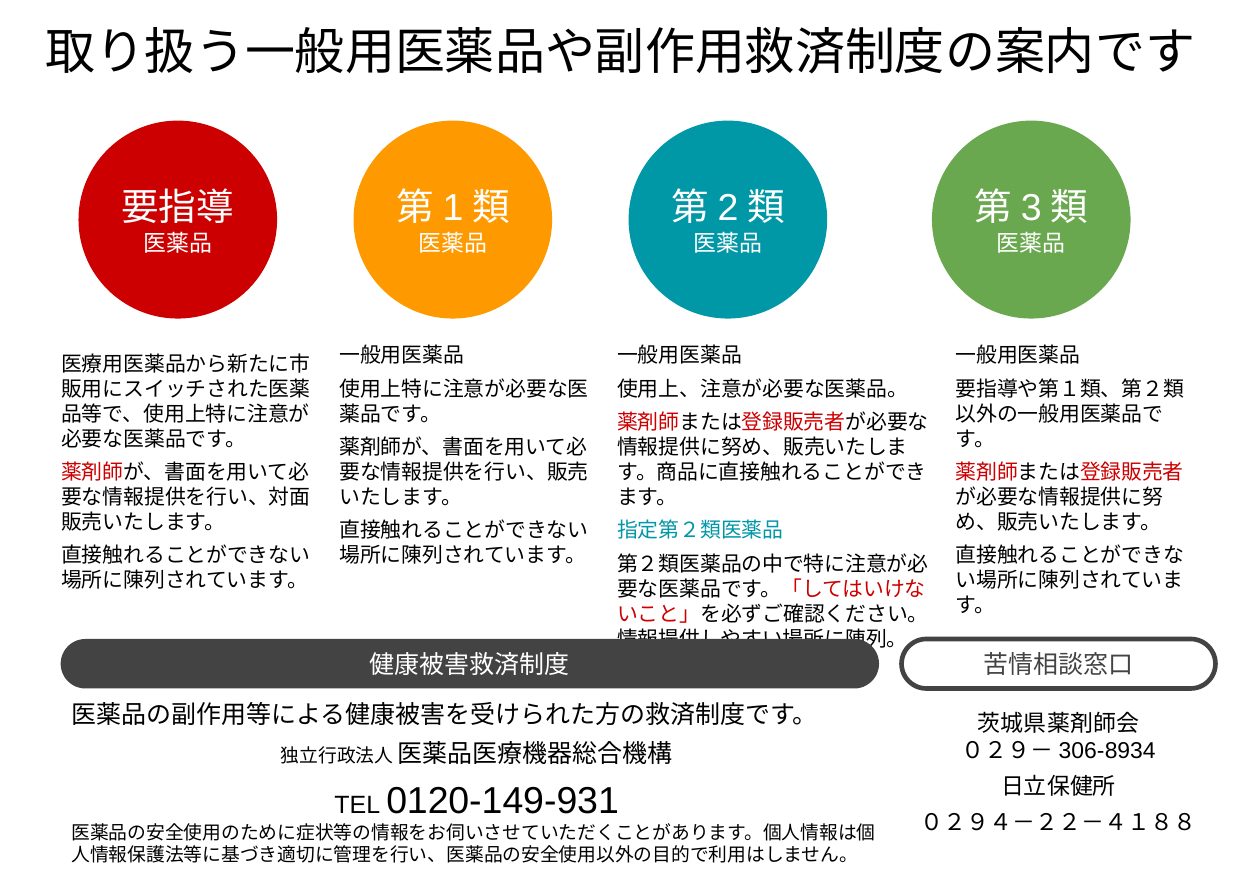

取り扱う一般用医薬品や副作用救済制度の案内です
要指導
医薬品
第1類
医薬品
第2類
医薬品
第3類
医薬品
一般用医薬品
使用上特に注意が必要な医薬品です。
薬剤師が、書面を用いて必要な情報提供を行い、販売いたします。
直接触れることができない場所に陳列されています。
一般用医薬品
使用上、注意が必要な医薬品。
薬剤師または登録販売者が必要な情報提供に努め、販売いたします。商品に直接触れることができます。
指定第２類医薬品
第２類医薬品の中で特に注意が必要な医薬品です。「してはいけないこと」を必ずご確認ください。情報提供しやすい場所に陳列。

一般用医薬品
要指導や第１類、第２類以外の一般用医薬品です。
薬剤師または登録販売者が必要な情報提供に努め、販売いたします。
直接触れることができない場所に陳列されています。
医療用医薬品から新たに市販用にスイッチされた医薬品等で、使用上特に注意が必要な医薬品です。
薬剤師が、書面を用いて必要な情報提供を行い、対面販売いたします。
直接触れることができない場所に陳列されています。
健康被害救済制度
苦情相談窓口
医薬品の副作用等による健康被害を受けられた方の救済制度です。
独立行政法人 医薬品医療機器総合機構
TEL 0120-149-931
医薬品の安全使用のために症状等の情報をお伺いさせていただくことがあります。個人情報は個人情報保護法等に基づき適切に管理を行い、医薬品の安全使用以外の目的で利用はしません。
茨城県薬剤師会
０２９－306-8934
日立保健所
０２９４－２２－４１８８